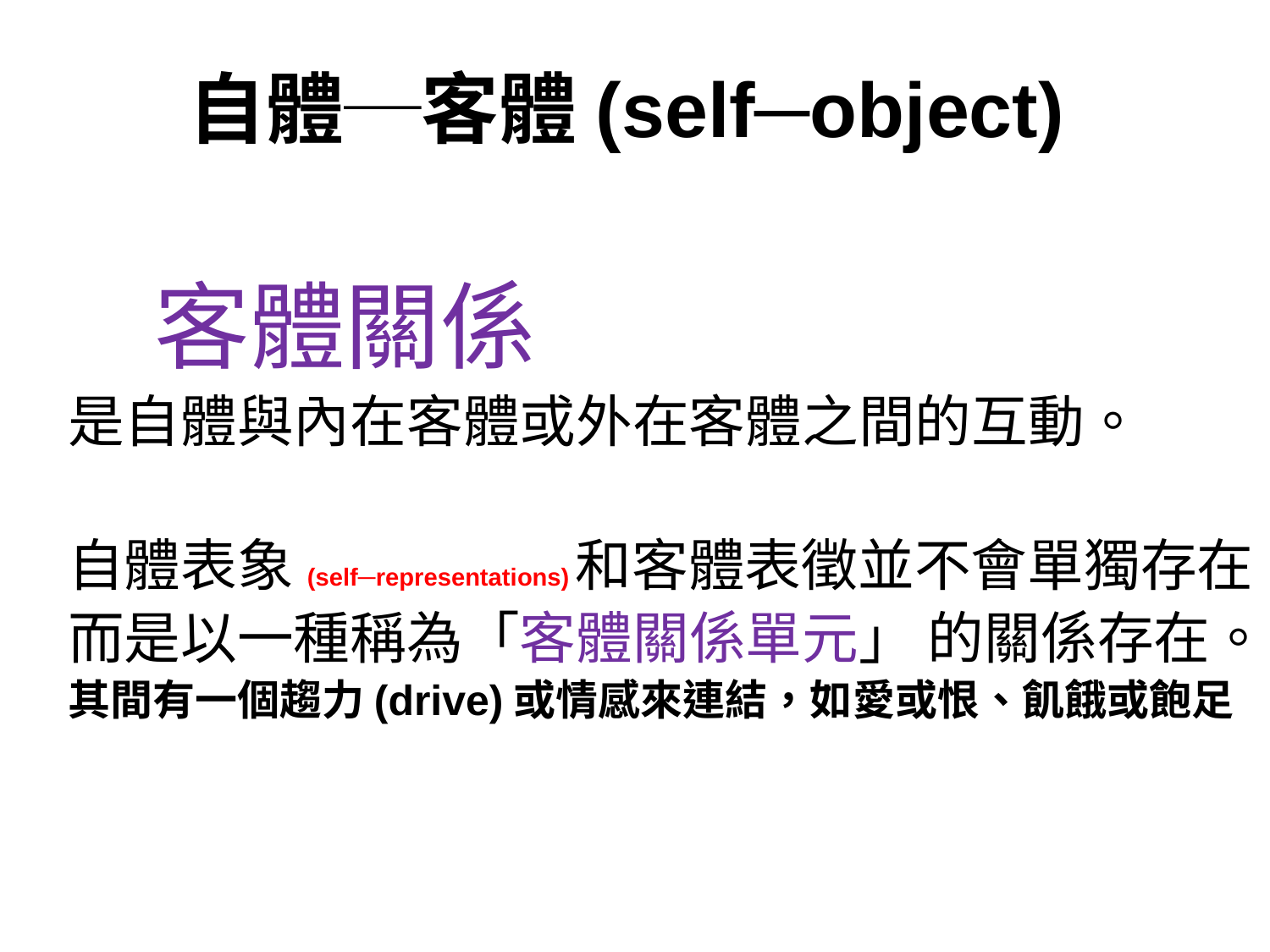

# 自體─客體(self─object)

   客體關係
是自體與內在客體或外在客體之間的互動。

自體表象(self─representations)和客體表徵並不會單獨存在，
而是以一種稱為「客體關係單元」 的關係存在。
其間有一個趨力(drive)或情感來連結，如愛或恨、飢餓或飽足